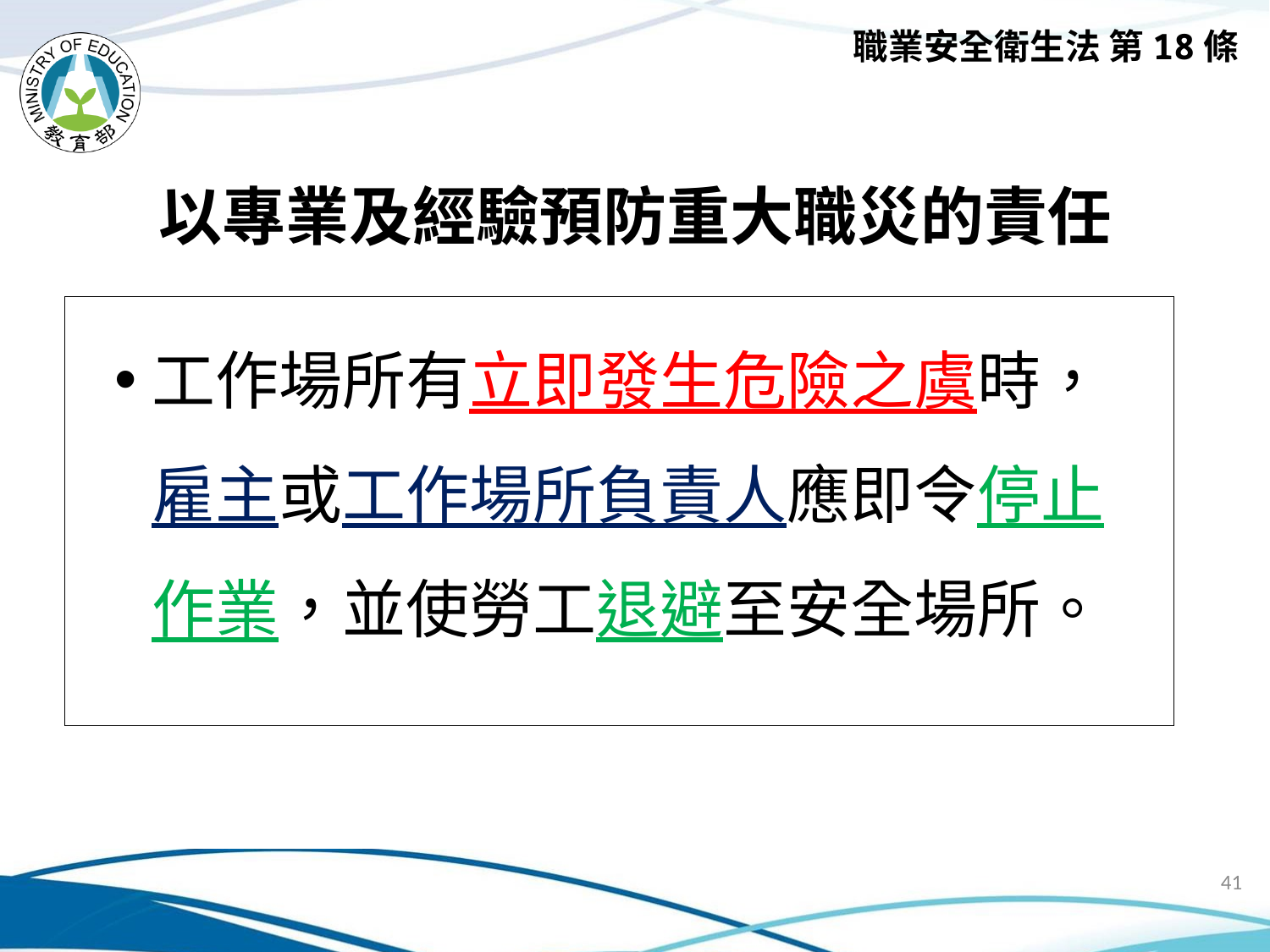

職業安全衛生法 第18條
# 以專業及經驗預防重大職災的責任
工作場所有立即發生危險之虞時，雇主或工作場所負責人應即令停止作業，並使勞工退避至安全場所。

41